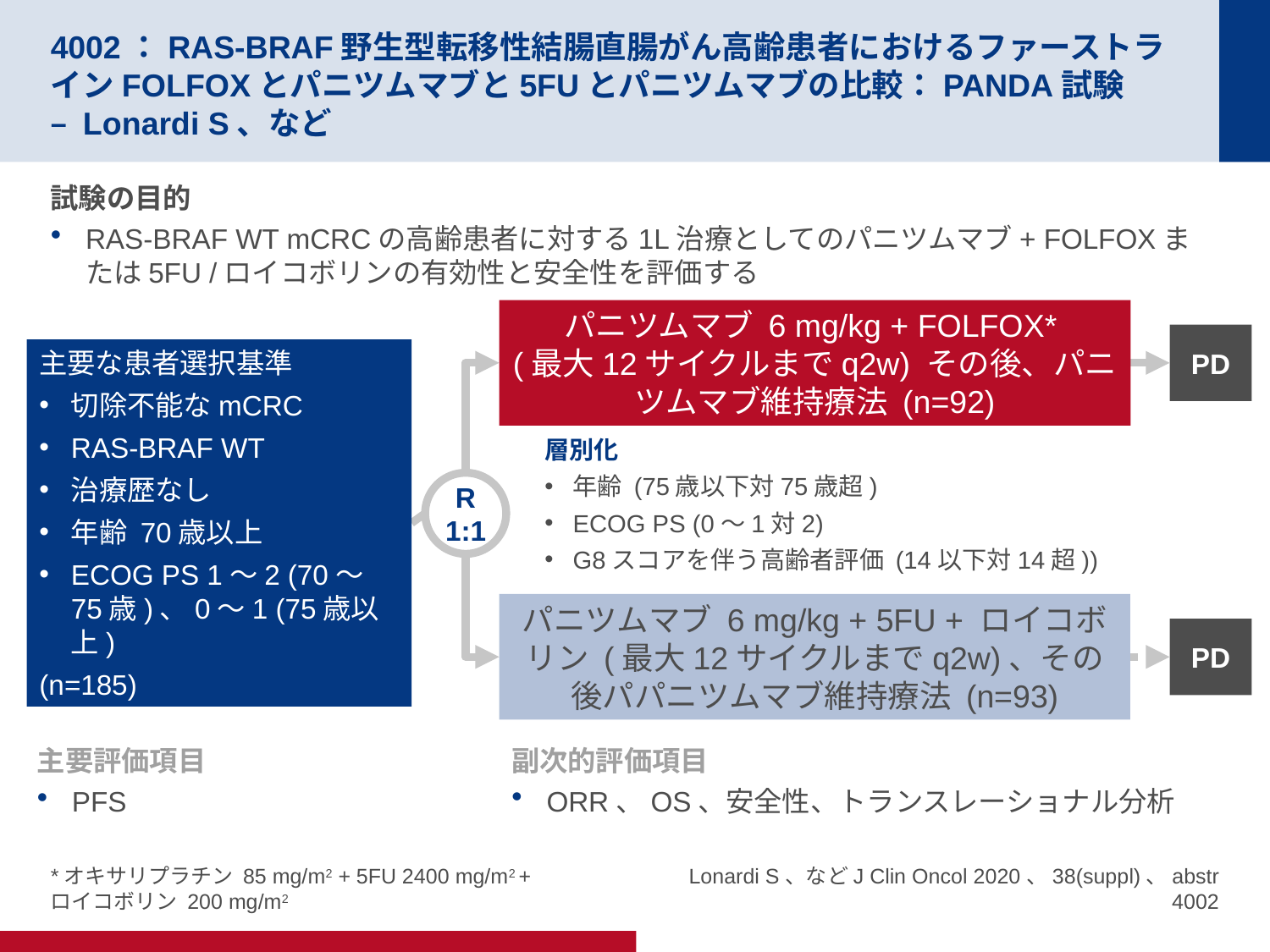

# 4002：RAS-BRAF野生型転移性結腸直腸がん高齢患者におけるファーストラインFOLFOXとパニツムマブと5FUとパニツムマブの比較：PANDA試験 – Lonardi S、など
試験の目的
RAS-BRAF WT mCRCの高齢患者に対する1L治療としてのパニツムマブ+ FOLFOXまたは5FU /ロイコボリンの有効性と安全性を評価する
パニツムマブ 6 mg/kg + FOLFOX*
(最大12サイクルまでq2w) その後、パニツムマブ維持療法 (n=92)
PD
主要な患者選択基準
切除不能なmCRC
RAS-BRAF WT
治療歴なし
年齢 70歳以上
ECOG PS 1～2 (70～75歳)、0～1 (75歳以上)
(n=185)
層別化
年齢 (75歳以下対75歳超)
ECOG PS (0～1対2)
G8スコアを伴う高齢者評価 (14以下対14超))
R
1:1
パニツムマブ 6 mg/kg + 5FU + ロイコボリン (最大12サイクルまでq2w)、その後パパニツムマブ維持療法 (n=93)
PD
主要評価項目
PFS

副次的評価項目
ORR、OS、安全性、トランスレーショナル分析
*オキサリプラチン 85 mg/m2 + 5FU 2400 mg/m2 +
ロイコボリン 200 mg/m2
Lonardi S、などJ Clin Oncol 2020、38(suppl)、abstr 4002